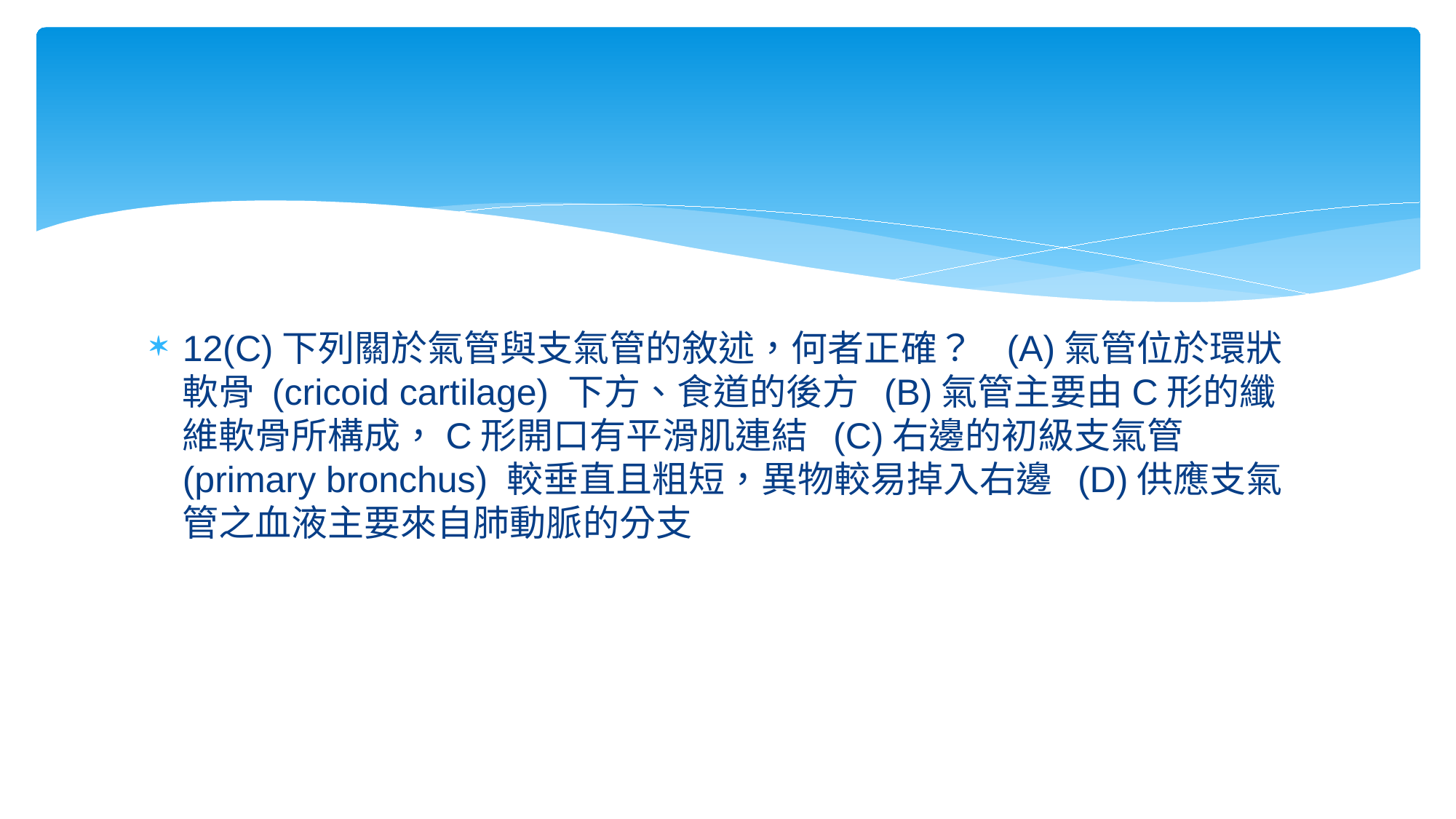

#
12(C)下列關於氣管與支氣管的敘述，何者正確？   (A)氣管位於環狀軟骨 (cricoid cartilage) 下方、食道的後方  (B)氣管主要由C形的纖維軟骨所構成，C形開口有平滑肌連結  (C)右邊的初級支氣管 (primary bronchus) 較垂直且粗短，異物較易掉入右邊  (D)供應支氣管之血液主要來自肺動脈的分支